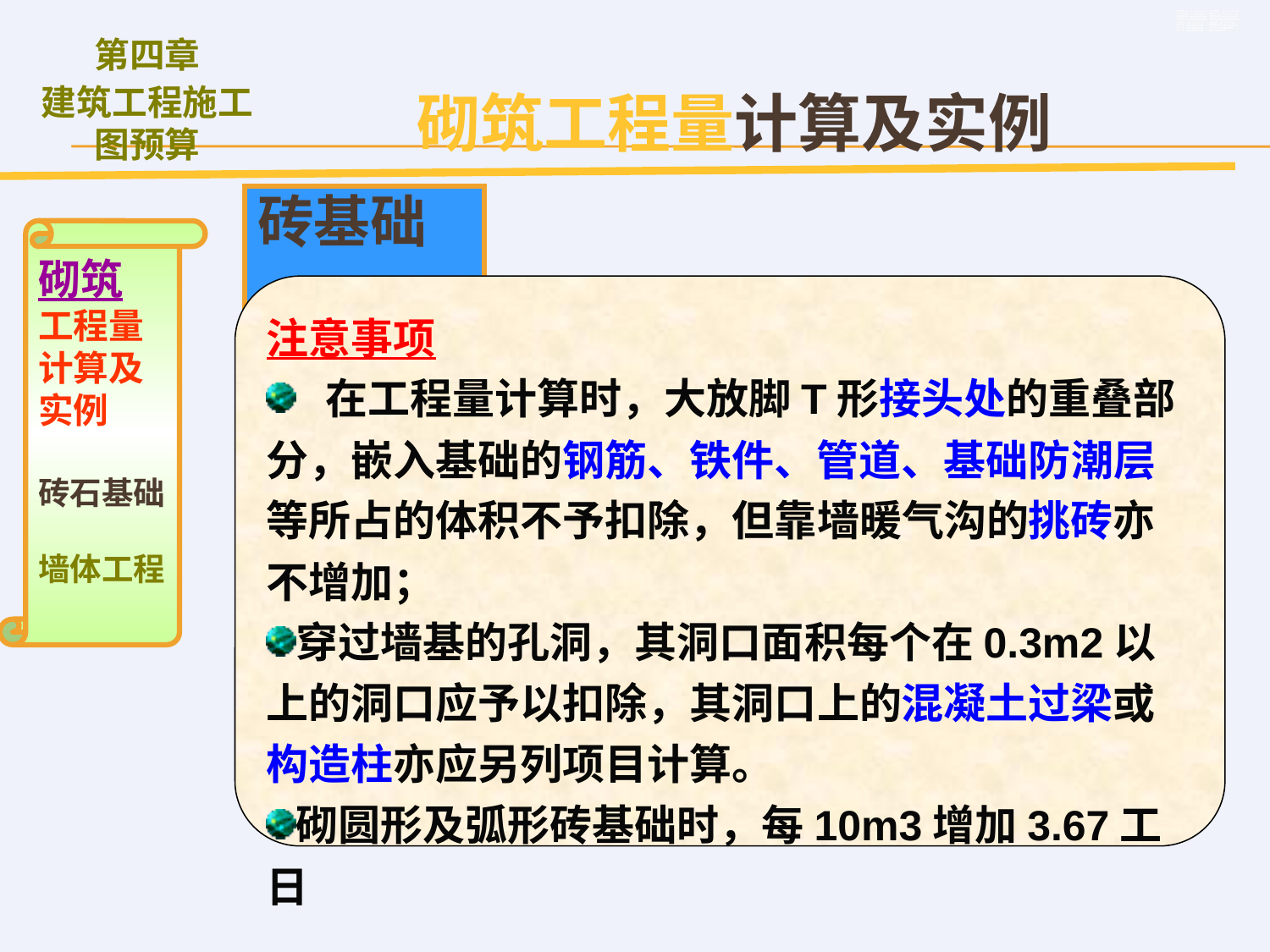

砌筑工程量计算及实例
# 砖基础
砌筑
工程量计算及实例

砖石基础

墙体工程

注意事项
  在工程量计算时，大放脚T形接头处的重叠部分，嵌入基础的钢筋、铁件、管道、基础防潮层等所占的体积不予扣除，但靠墙暖气沟的挑砖亦不增加；
穿过墙基的孔洞，其洞口面积每个在0.3m2以上的洞口应予以扣除，其洞口上的混凝土过梁或构造柱亦应另列项目计算。
砌圆形及弧形砖基础时，每10m3增加3.67工日

17